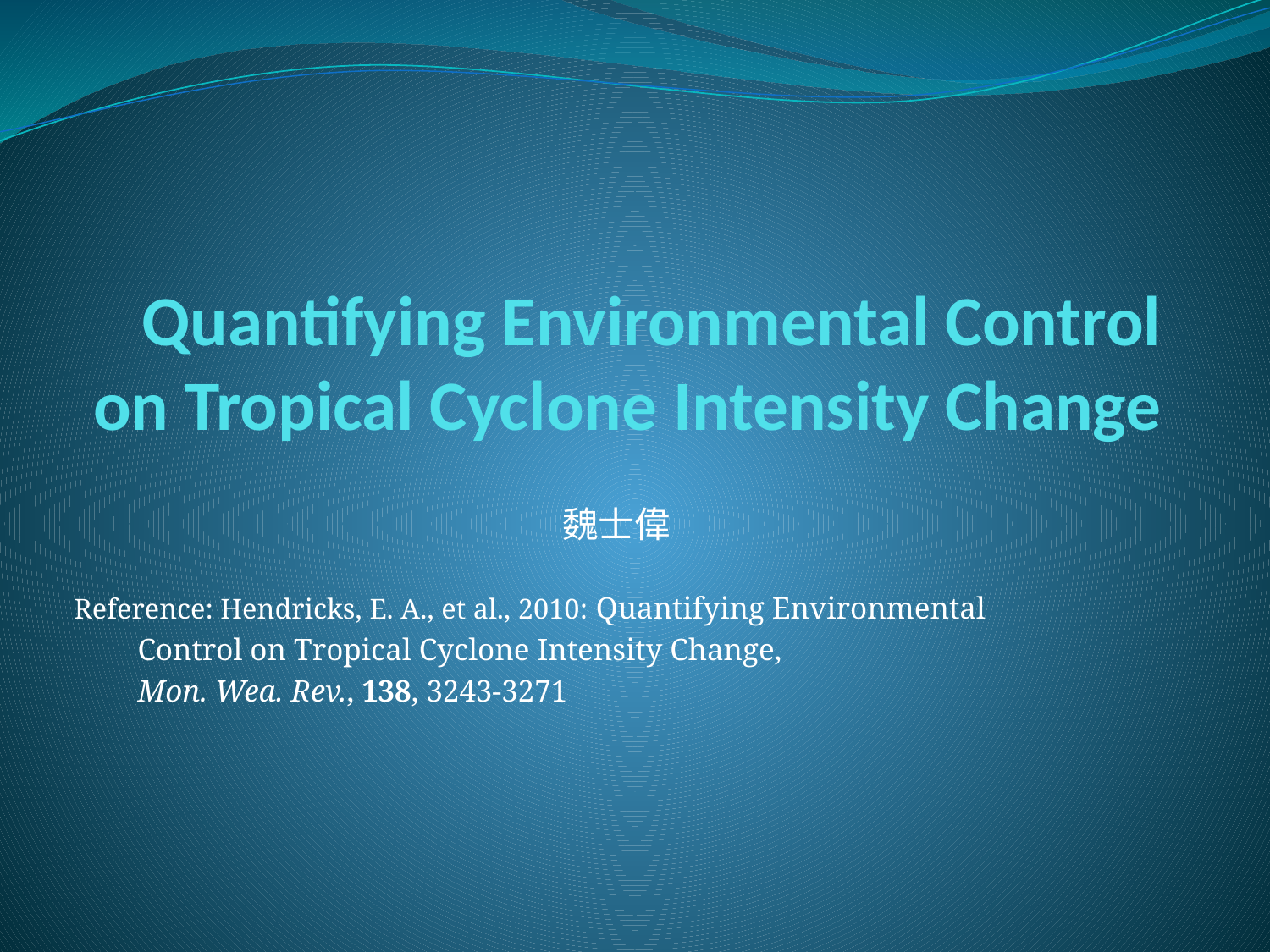

# Quantifying Environmental Control on Tropical Cyclone Intensity Change
魏士偉

Reference: Hendricks, E. A., et al., 2010: Quantifying Environmental
　　Control on Tropical Cyclone Intensity Change,
　　Mon. Wea. Rev., 138, 3243-3271